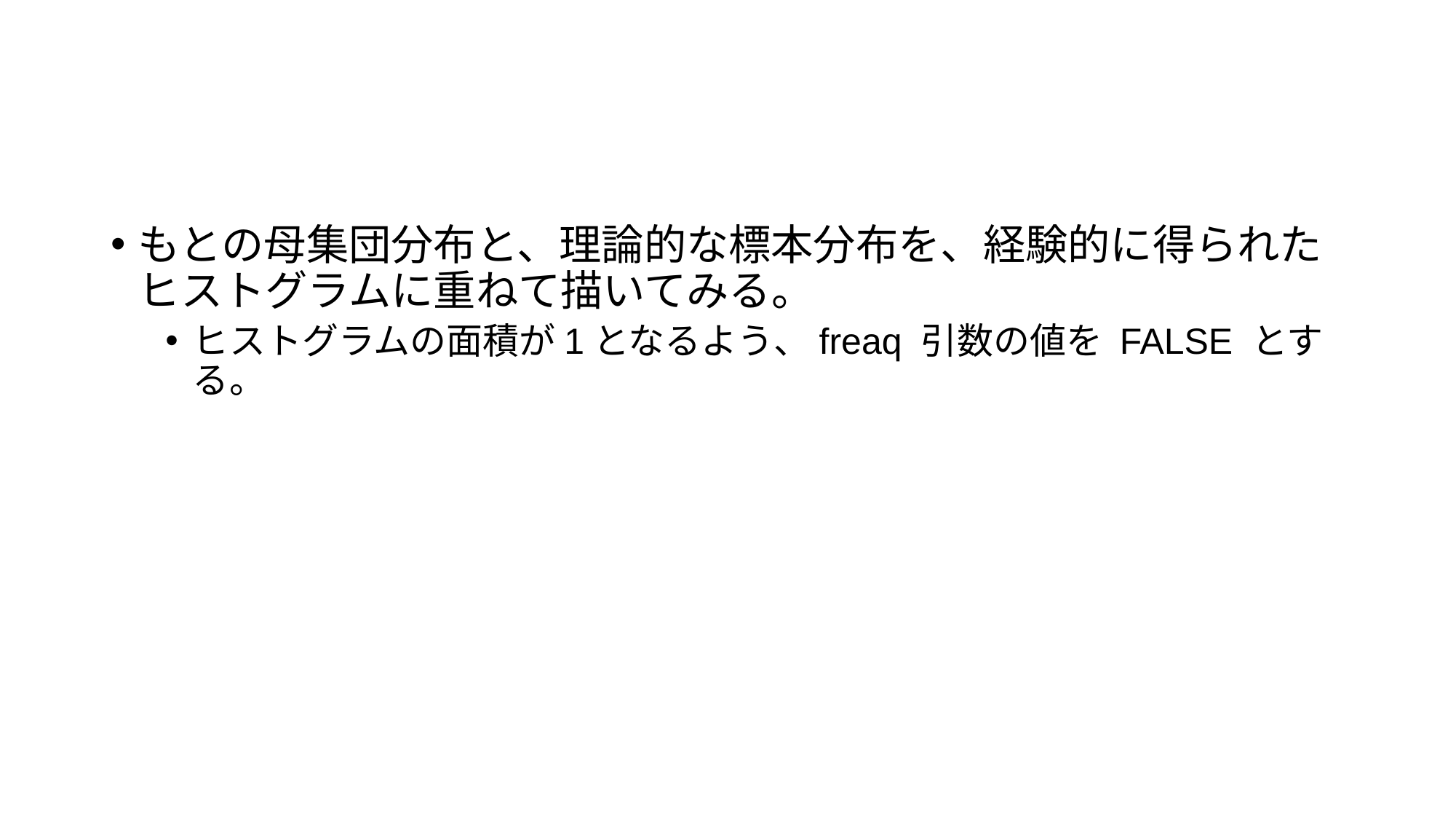

#
もとの母集団分布と、理論的な標本分布を、経験的に得られたヒストグラムに重ねて描いてみる。
ヒストグラムの面積が1となるよう、freaq 引数の値を FALSE とする。